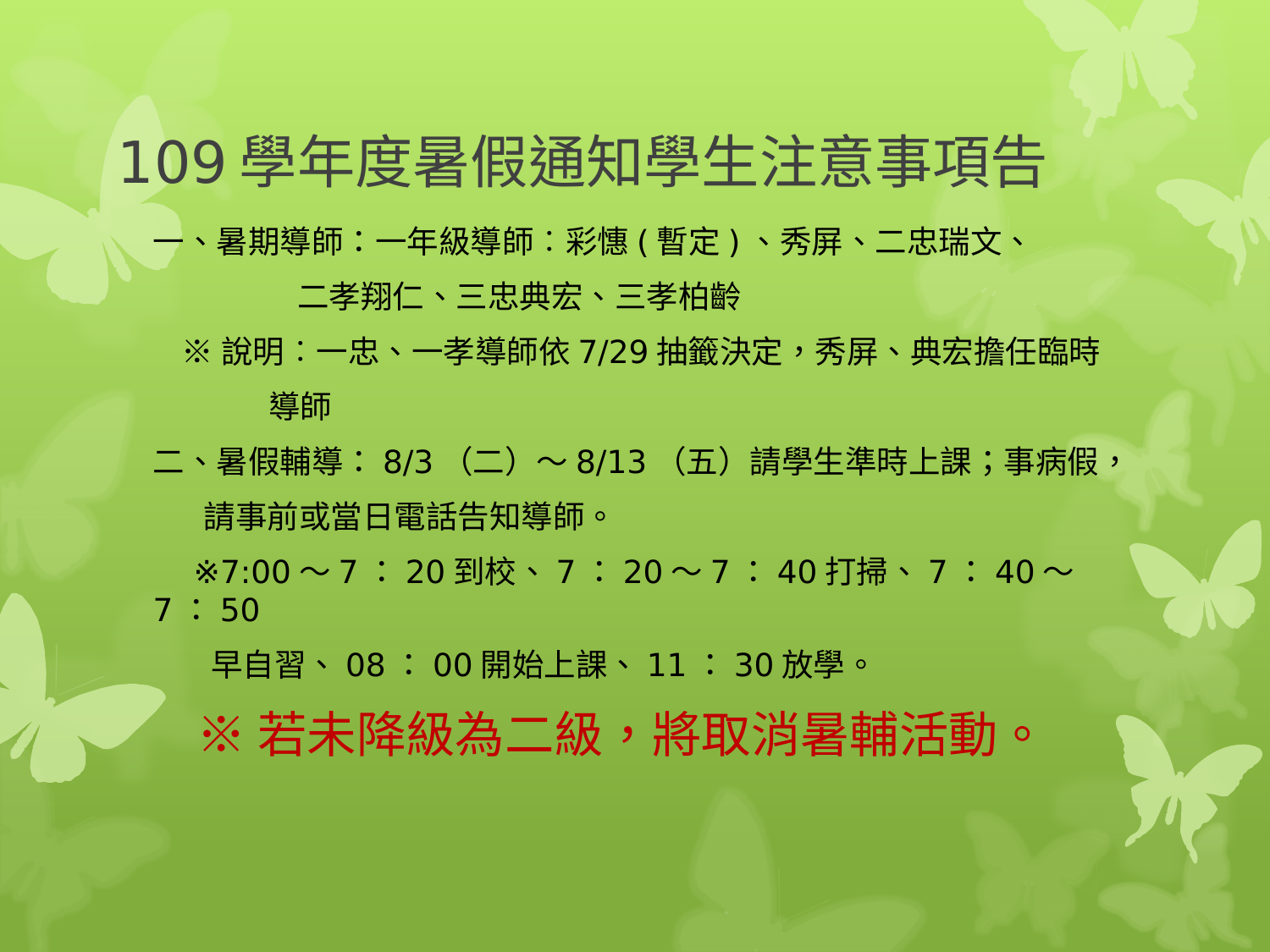

# 109學年度暑假通知學生注意事項告
一、暑期導師：一年級導師︰彩憓(暫定)、秀屏、二忠瑞文、
                   二孝翔仁、三忠典宏、三孝柏齡
    ※說明︰一忠、一孝導師依7/29抽籤決定，秀屏、典宏擔任臨時
               導師
二、暑假輔導：8/3（二）～8/13（五）請學生準時上課；事病假，
      請事前或當日電話告知導師。
    ※7:00～7：20到校、7：20～7：40打掃、7：40～7：50
       早自習、08：00開始上課、11：30放學。
    ※若未降級為二級，將取消暑輔活動。